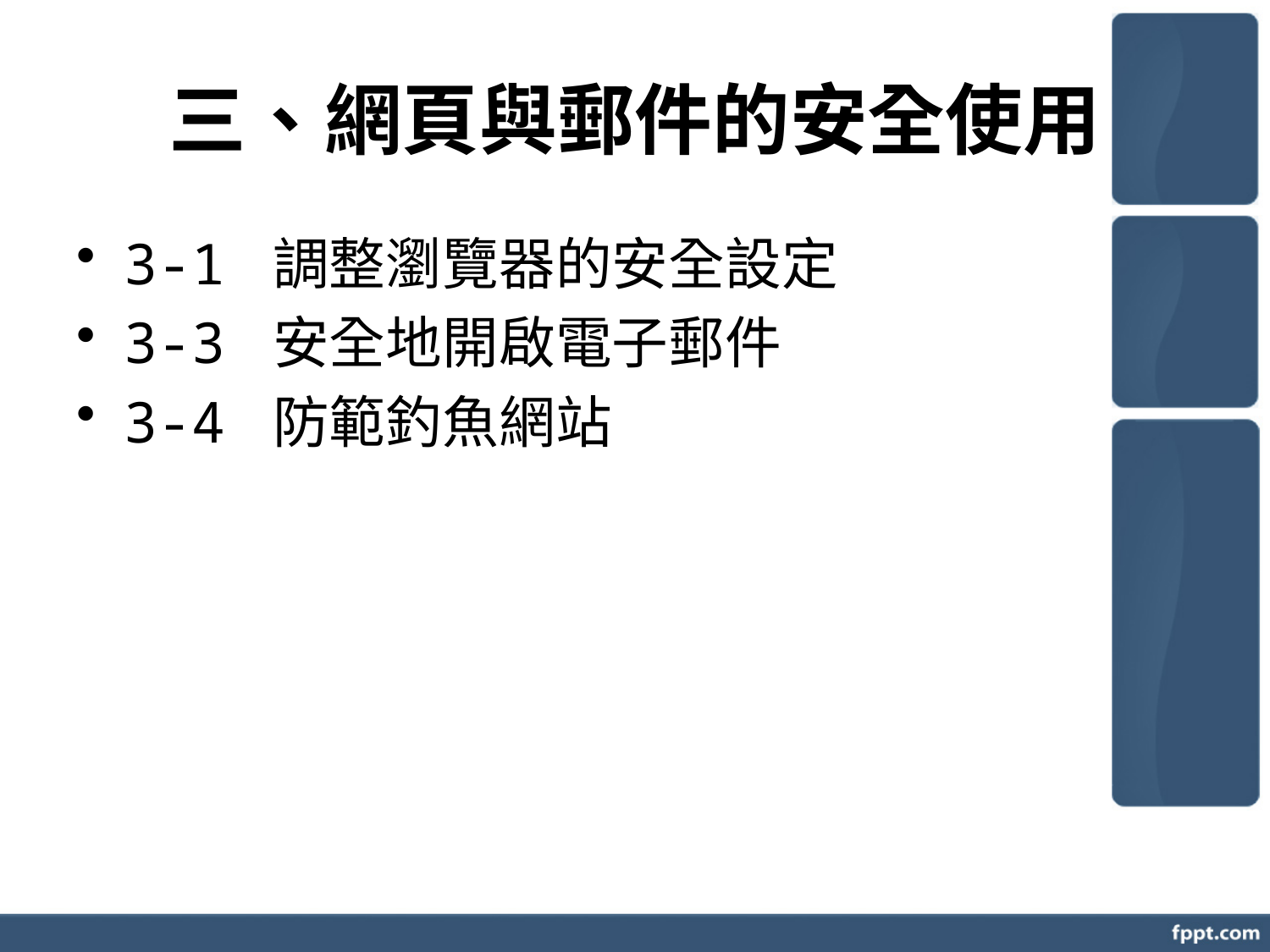

三、網頁與郵件的安全使用
3-1 調整瀏覽器的安全設定
3-3 安全地開啟電子郵件
3-4 防範釣魚網站